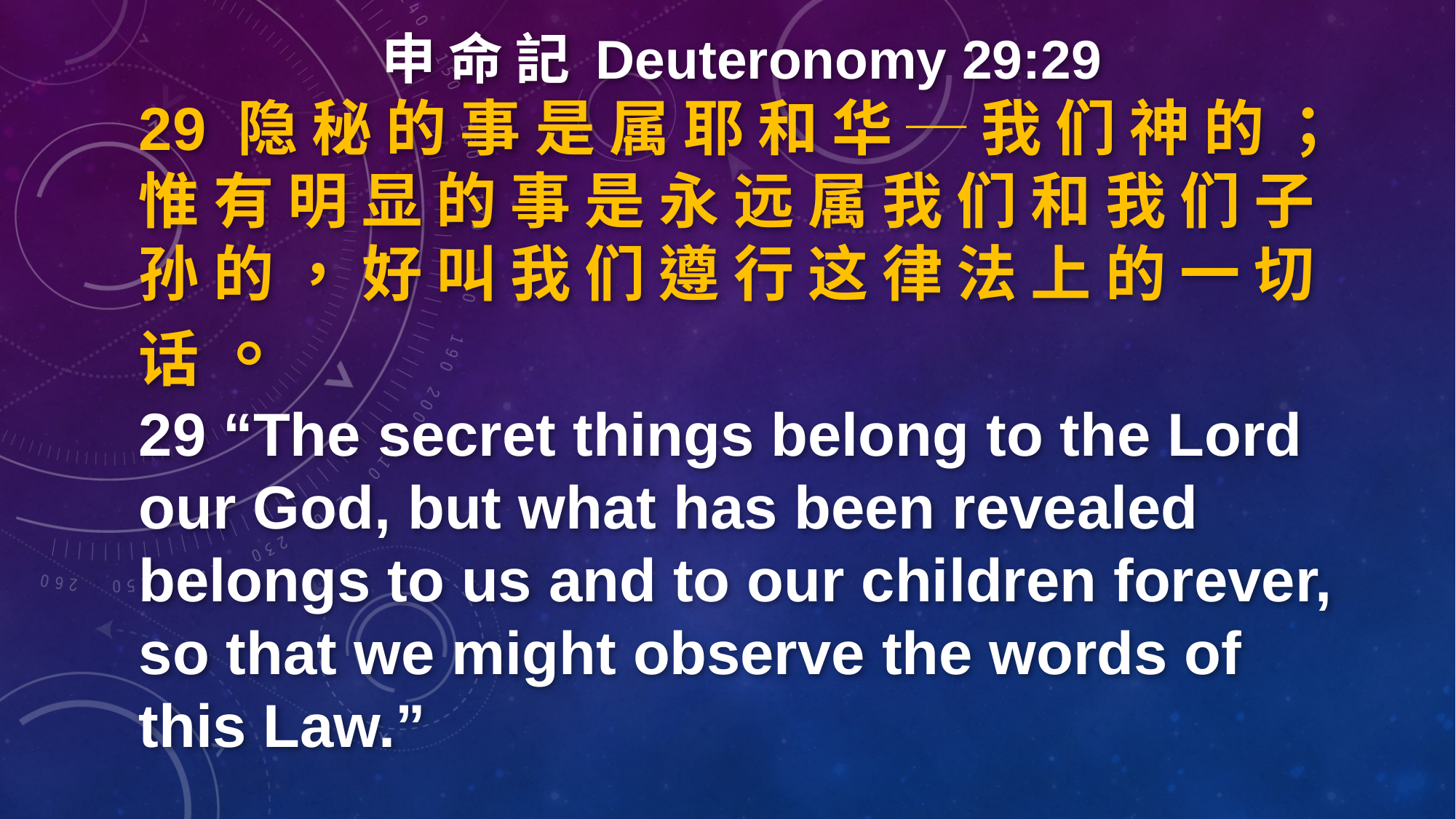

申 命 記 Deuteronomy 29:29
29 隐 秘 的 事 是 属 耶 和 华 ─ 我 们 神 的 ； 惟 有 明 显 的 事 是 永 远 属 我 们 和 我 们 子 孙 的 ， 好 叫 我 们 遵 行 这 律 法 上 的 一 切 话 。
29 “The secret things belong to the Lord our God, but what has been revealed belongs to us and to our children forever, so that we might observe the words of this Law.”